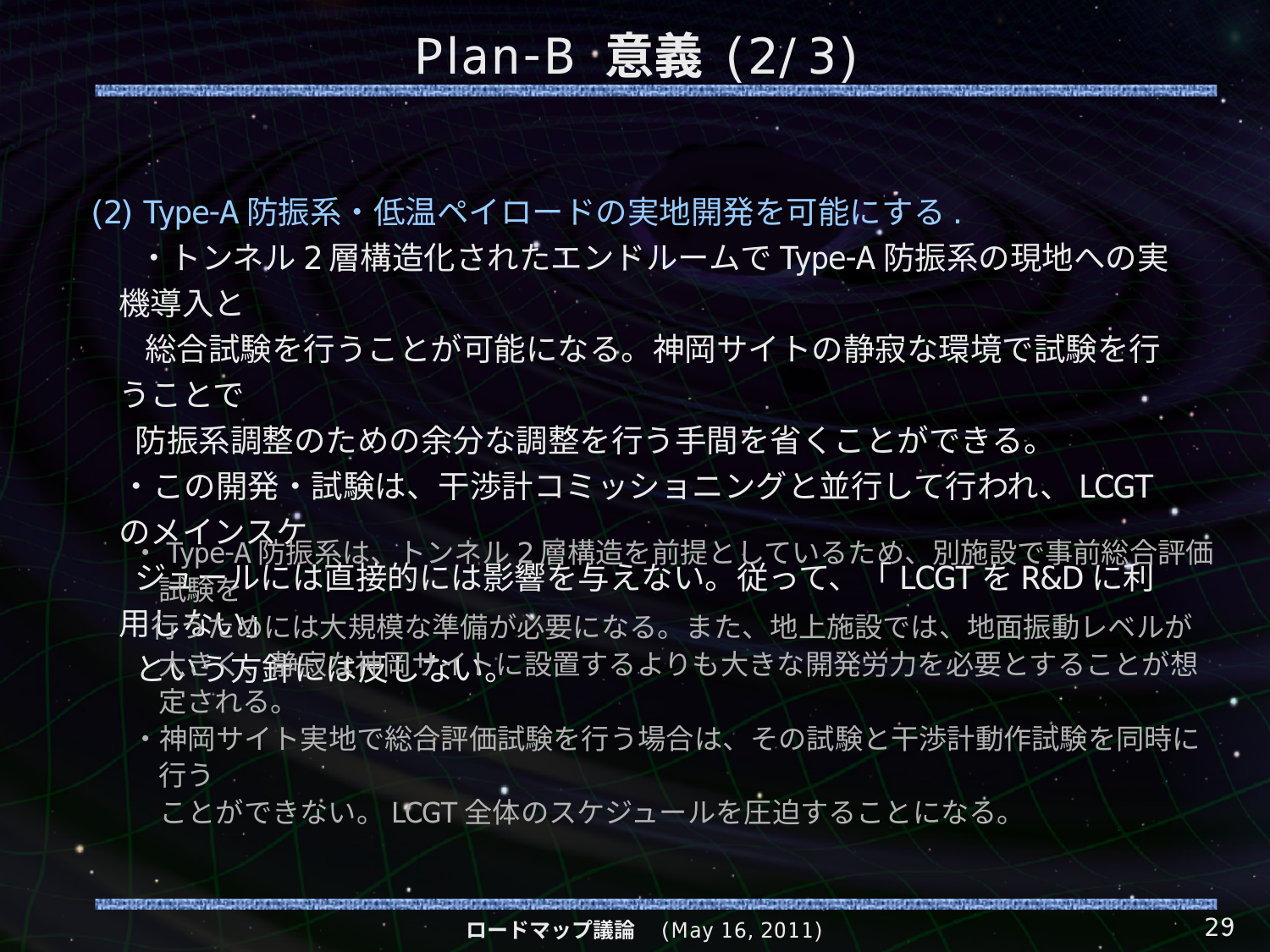

# Plan-B 意義 (2/3)
(2) Type-A防振系・低温ペイロードの実地開発を可能にする.
　  ・トンネル2層構造化されたエンドルームでType-A防振系の現地への実機導入と
　   総合試験を行うことが可能になる。神岡サイトの静寂な環境で試験を行うことで
     防振系調整のための余分な調整を行う手間を省くことができる。
   ・この開発・試験は、干渉計コミッショニングと並行して行われ、LCGTのメインスケ
     ジュールには直接的には影響を与えない。従って、「LCGTをR&Dに利用しない」
     という方針には反しない。
・Type-A防振系は、トンネル2層構造を前提としているため、別施設で事前総合評価試験を
  行うためには大規模な準備が必要になる。また、地上施設では、地面振動レベルが大きく、静寂な神岡サイトに設置するよりも大きな開発労力を必要とすることが想定される。
・神岡サイト実地で総合評価試験を行う場合は、その試験と干渉計動作試験を同時に行う
　ことができない。LCGT全体のスケジュールを圧迫することになる。
29
ロードマップ議論　(May 16, 2011)